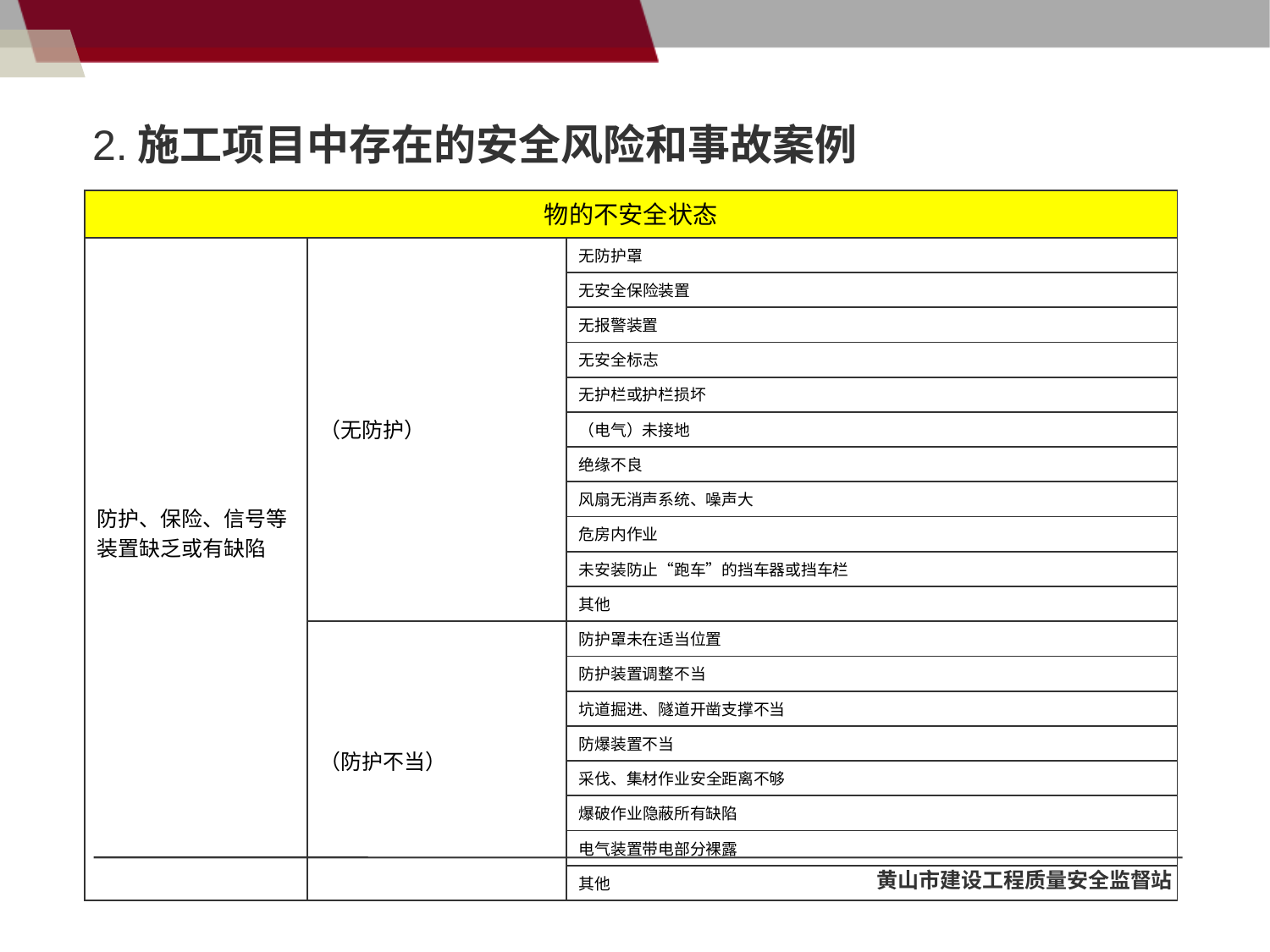

# 2.施工项目中存在的安全风险和事故案例
| 物的不安全状态 |  |  |
| --- | --- | --- |
| 防护、保险、信号等装置缺乏或有缺陷 | （无防护） | 无防护罩 |
|  |  | 无安全保险装置 |
|  |  | 无报警装置 |
|  |  | 无安全标志 |
|  |  | 无护栏或护栏损坏 |
|  |  | （电气）未接地 |
|  |  | 绝缘不良 |
|  |  | 风扇无消声系统、噪声大 |
|  |  | 危房内作业 |
|  |  | 未安装防止“跑车”的挡车器或挡车栏 |
|  |  | 其他 |
|  | （防护不当） | 防护罩未在适当位置 |
|  |  | 防护装置调整不当 |
|  |  | 坑道掘进、隧道开凿支撑不当 |
|  |  | 防爆装置不当 |
|  |  | 采伐、集材作业安全距离不够 |
|  |  | 爆破作业隐蔽所有缺陷 |
|  |  | 电气装置带电部分裸露 |
|  |  | 其他 |